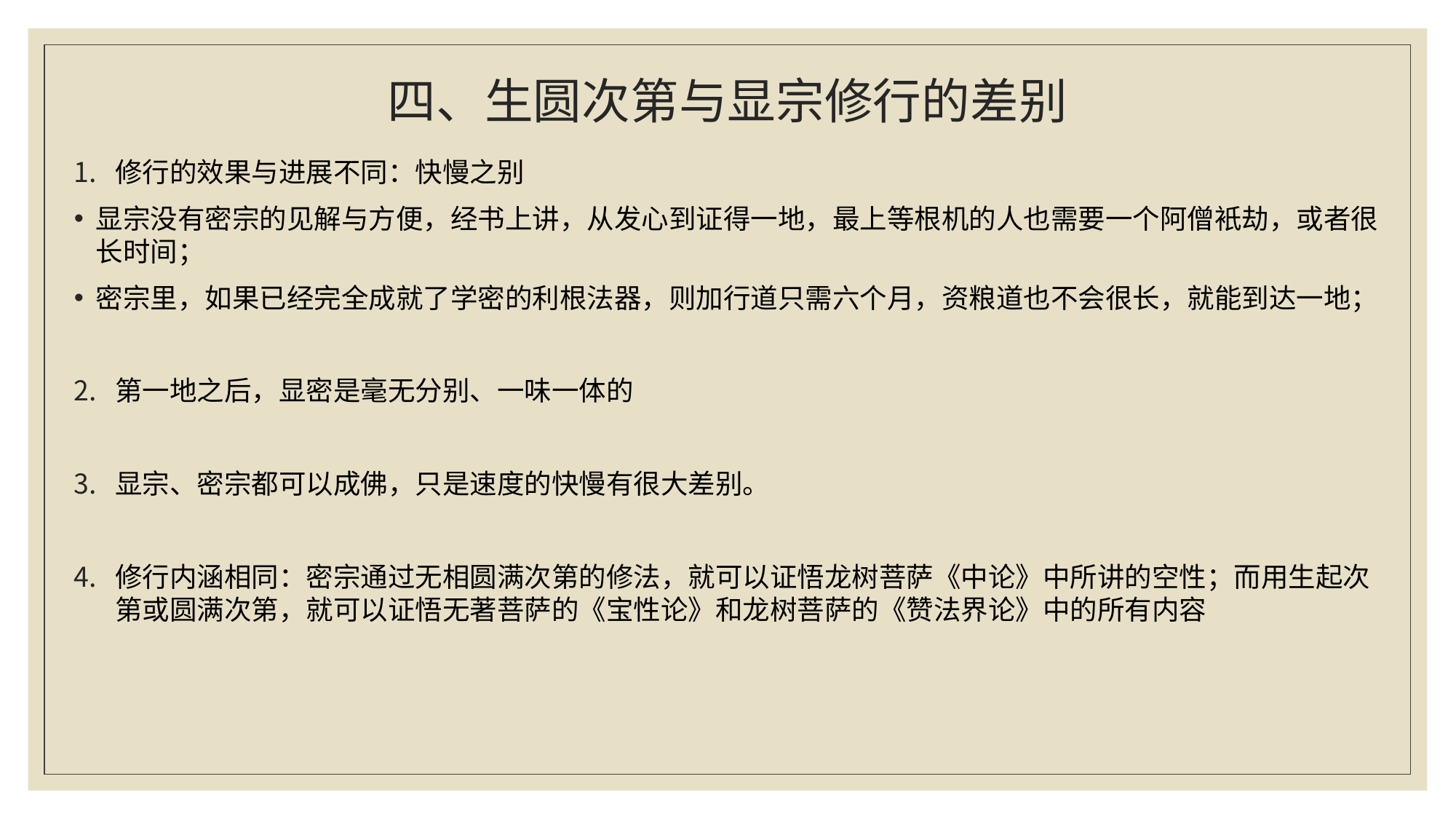

# 四、生圆次第与显宗修行的差别
修行的效果与进展不同：快慢之别
显宗没有密宗的见解与方便，经书上讲，从发心到证得一地，最上等根机的人也需要一个阿僧衹劫，或者很长时间；
密宗里，如果已经完全成就了学密的利根法器，则加行道只需六个月，资粮道也不会很长，就能到达一地；

第一地之后，显密是毫无分别、一味一体的

显宗、密宗都可以成佛，只是速度的快慢有很大差别。

修行内涵相同：密宗通过无相圆满次第的修法，就可以证悟龙树菩萨《中论》中所讲的空性；而用生起次第或圆满次第，就可以证悟无著菩萨的《宝性论》和龙树菩萨的《赞法界论》中的所有内容